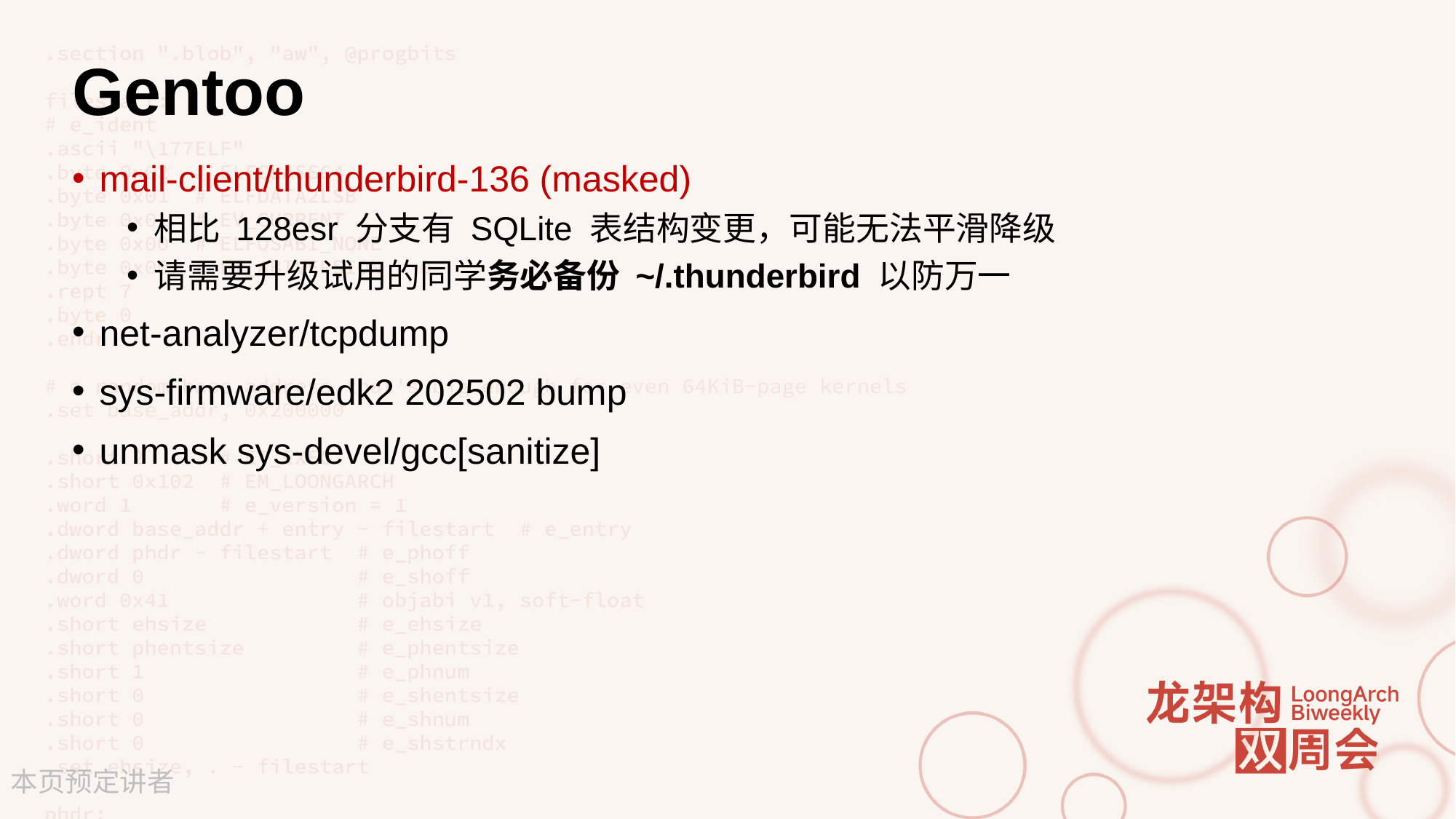

# Gentoo
mail-client/thunderbird-136 (masked)
相比 128esr 分支有 SQLite 表结构变更，可能无法平滑降级
请需要升级试用的同学务必备份 ~/.thunderbird 以防万一
net-analyzer/tcpdump
sys-firmware/edk2 202502 bump
unmask sys-devel/gcc[sanitize]